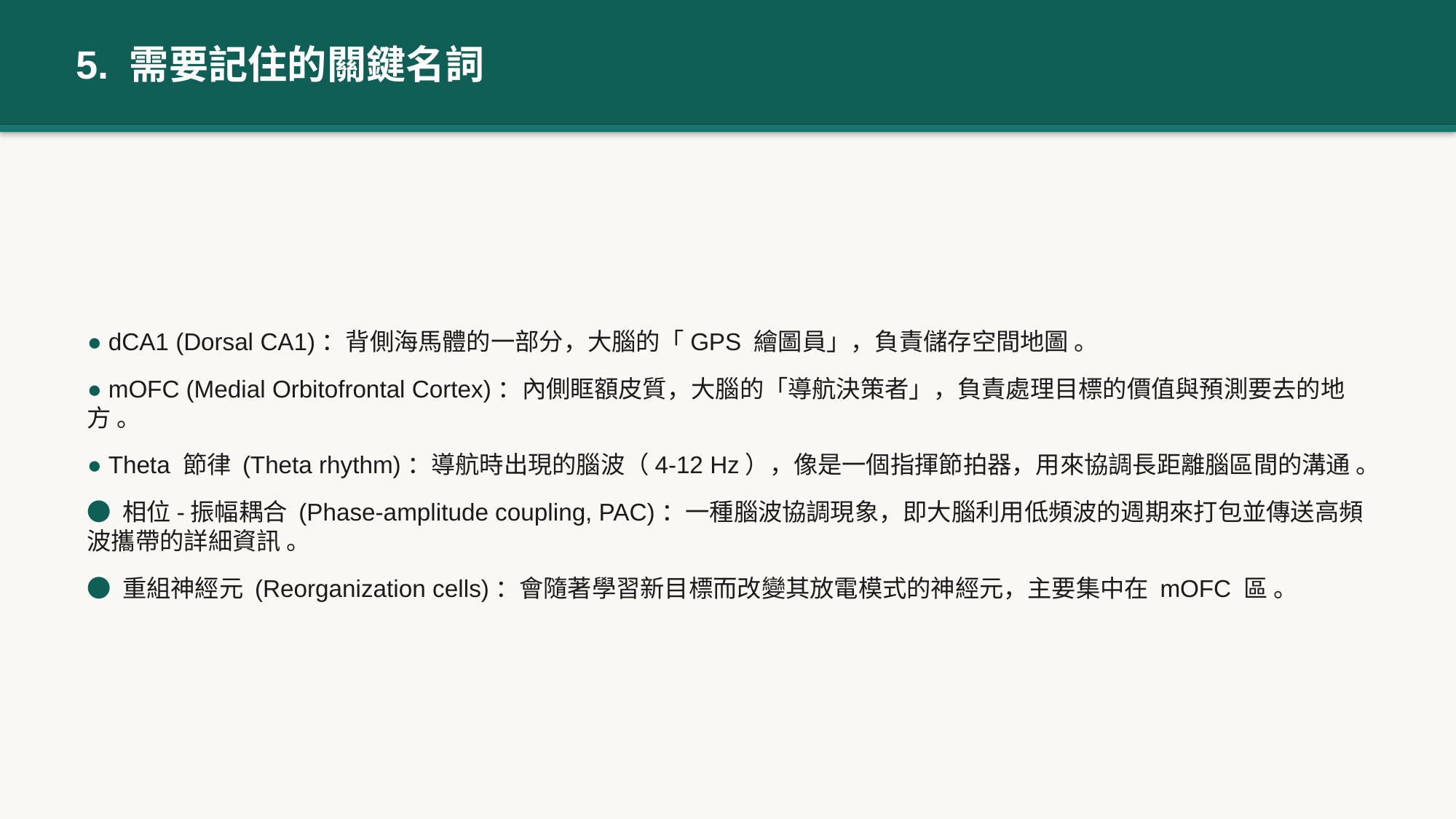

5. 需要記住的關鍵名詞

● dCA1 (Dorsal CA1)：背側海馬體的一部分，大腦的「GPS 繪圖員」，負責儲存空間地圖 。
● mOFC (Medial Orbitofrontal Cortex)：內側眶額皮質，大腦的「導航決策者」，負責處理目標的價值與預測要去的地方 。
● Theta 節律 (Theta rhythm)：導航時出現的腦波（4-12 Hz），像是一個指揮節拍器，用來協調長距離腦區間的溝通 。
● 相位-振幅耦合 (Phase-amplitude coupling, PAC)：一種腦波協調現象，即大腦利用低頻波的週期來打包並傳送高頻波攜帶的詳細資訊 。
● 重組神經元 (Reorganization cells)：會隨著學習新目標而改變其放電模式的神經元，主要集中在 mOFC 區 。